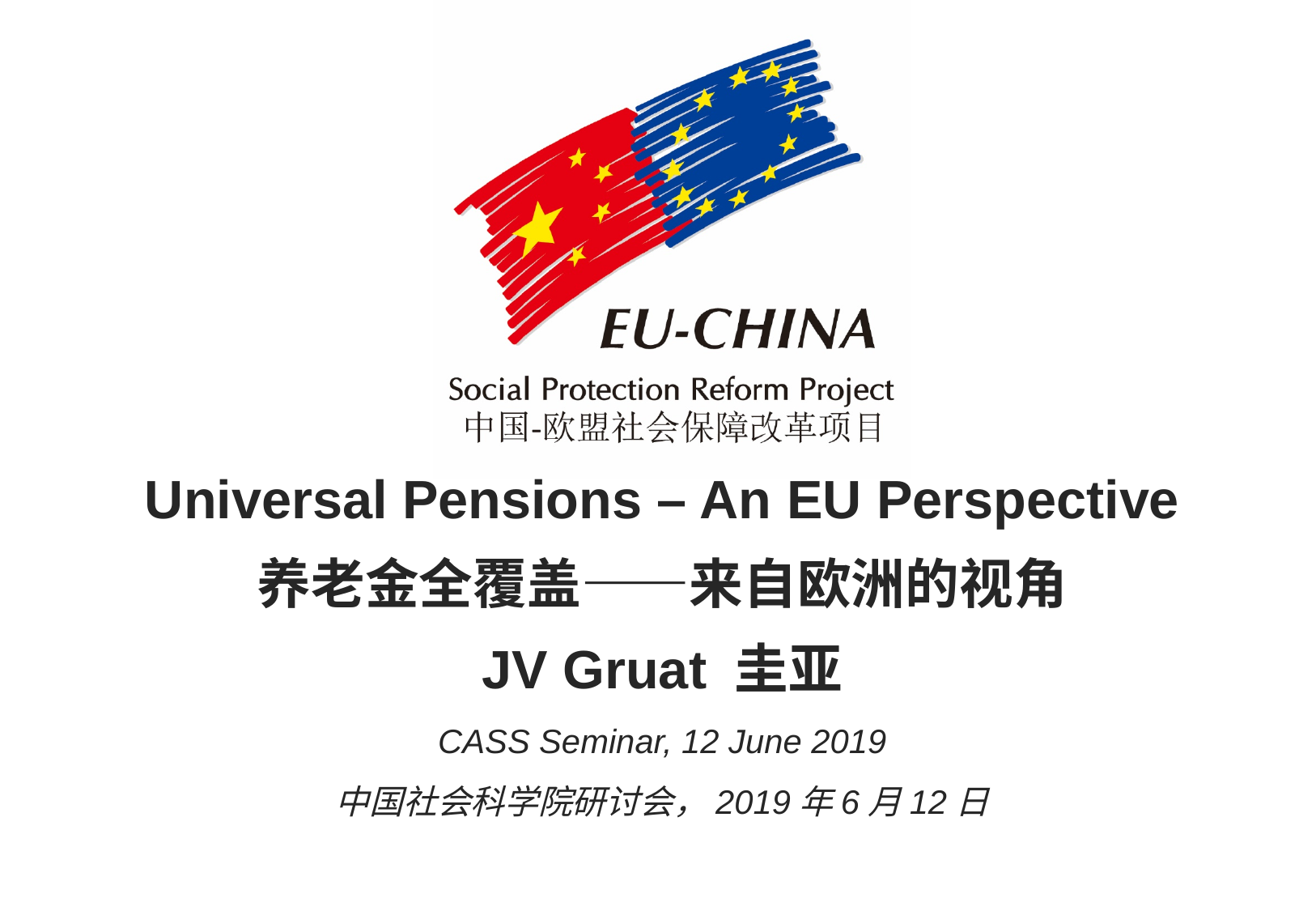

Universal Pensions – An EU Perspective
养老金全覆盖——来自欧洲的视角
JV Gruat 圭亚
CASS Seminar, 12 June 2019
中国社会科学院研讨会，2019年6月12日